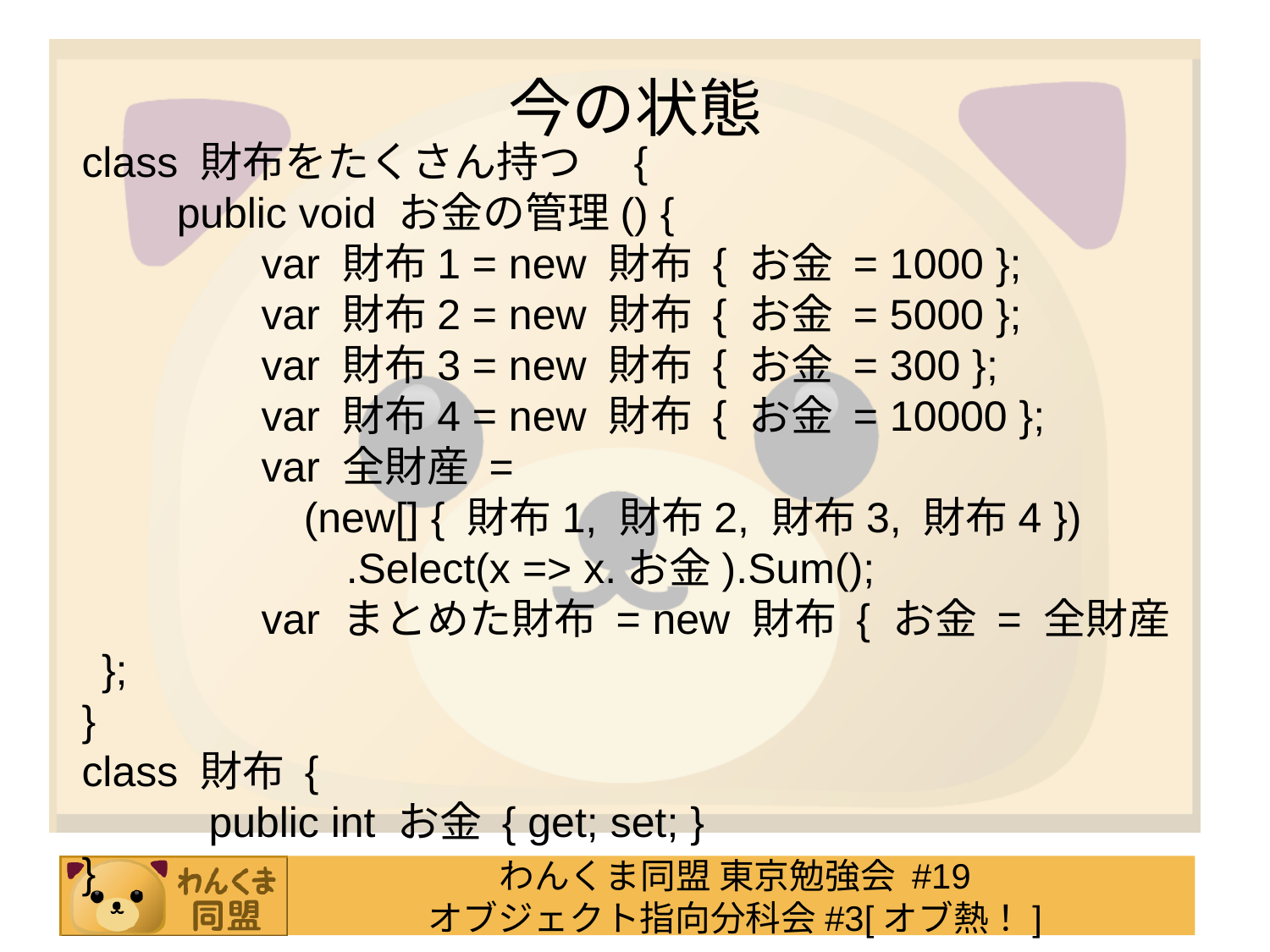

# 今の状態
class 財布をたくさん持つ　{
　　public void お金の管理() {
　　　　var 財布1 = new 財布 { お金 = 1000 };
　　　　var 財布2 = new 財布 { お金 = 5000 };
　　　　var 財布3 = new 財布 { お金 = 300 };
　　　　var 財布4 = new 財布 { お金 = 10000 };
　　　　var 全財産 =
	　　(new[] { 財布1, 財布2, 財布3, 財布4 })
　　　　　　.Select(x => x.お金).Sum();
　　　　var まとめた財布 = new 財布 { お金 = 全財産 };
}
class 財布 {
	public int お金 { get; set; }
}